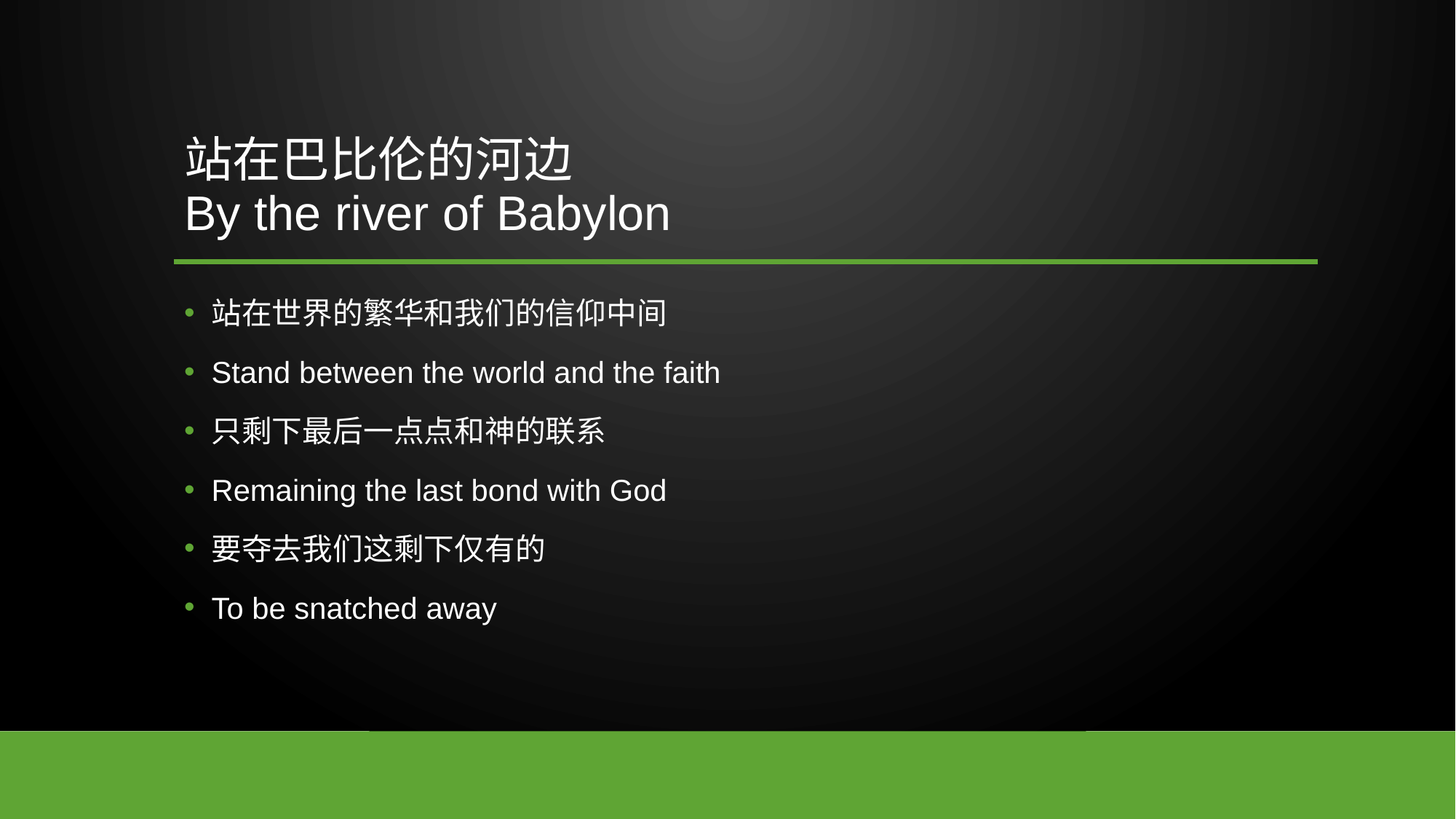

# 站在巴比伦的河边 By the river of Babylon
站在世界的繁华和我们的信仰中间
Stand between the world and the faith
只剩下最后一点点和神的联系
Remaining the last bond with God
要夺去我们这剩下仅有的
To be snatched away